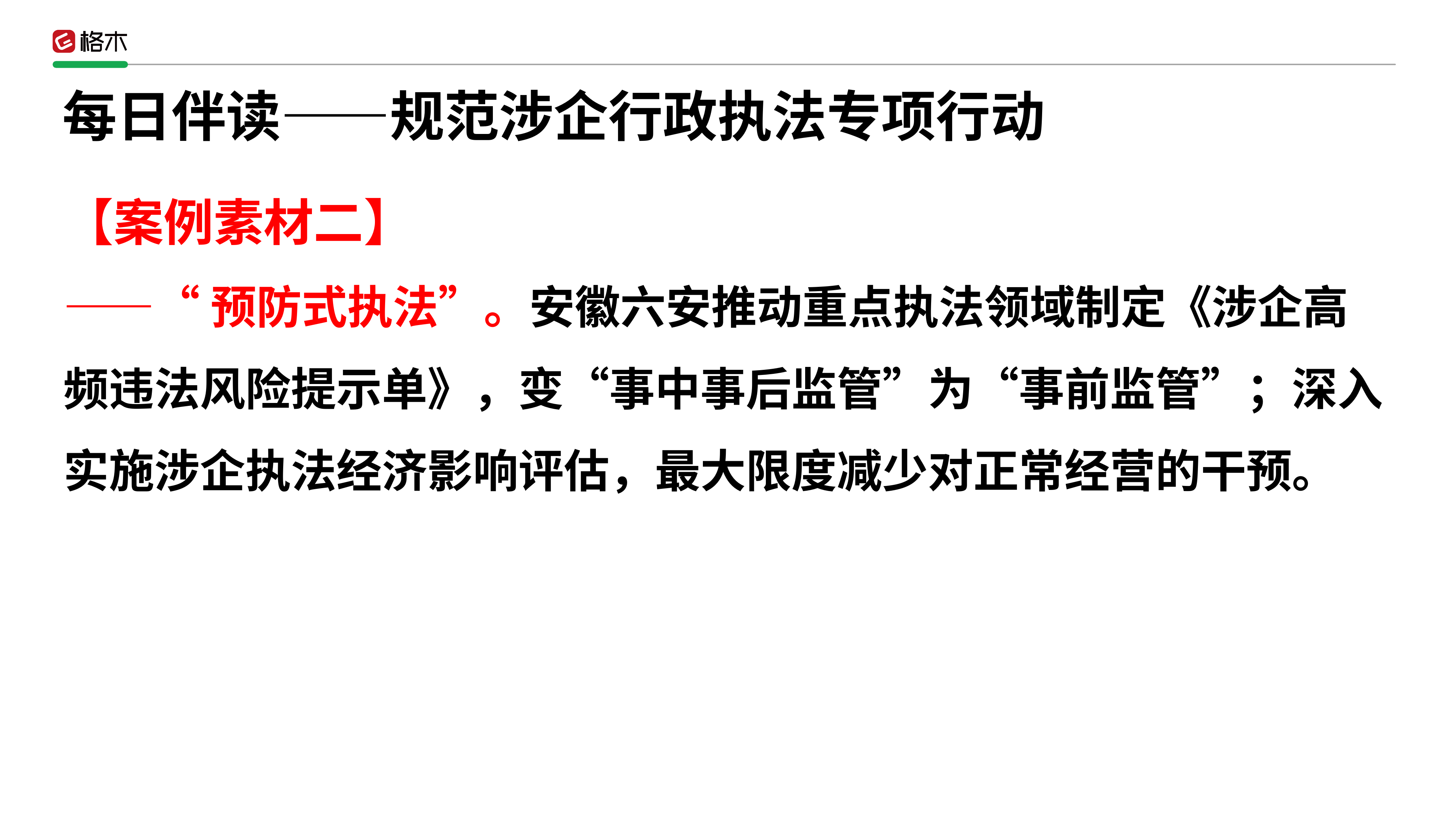

每日伴读——规范涉企行政执法专项行动

【案例素材二】
——“预防式执法”。安徽六安推动重点执法领域制定《涉企高频违法风险提示单》，变“事中事后监管”为“事前监管”；深入实施涉企执法经济影响评估，最大限度减少对正常经营的干预。